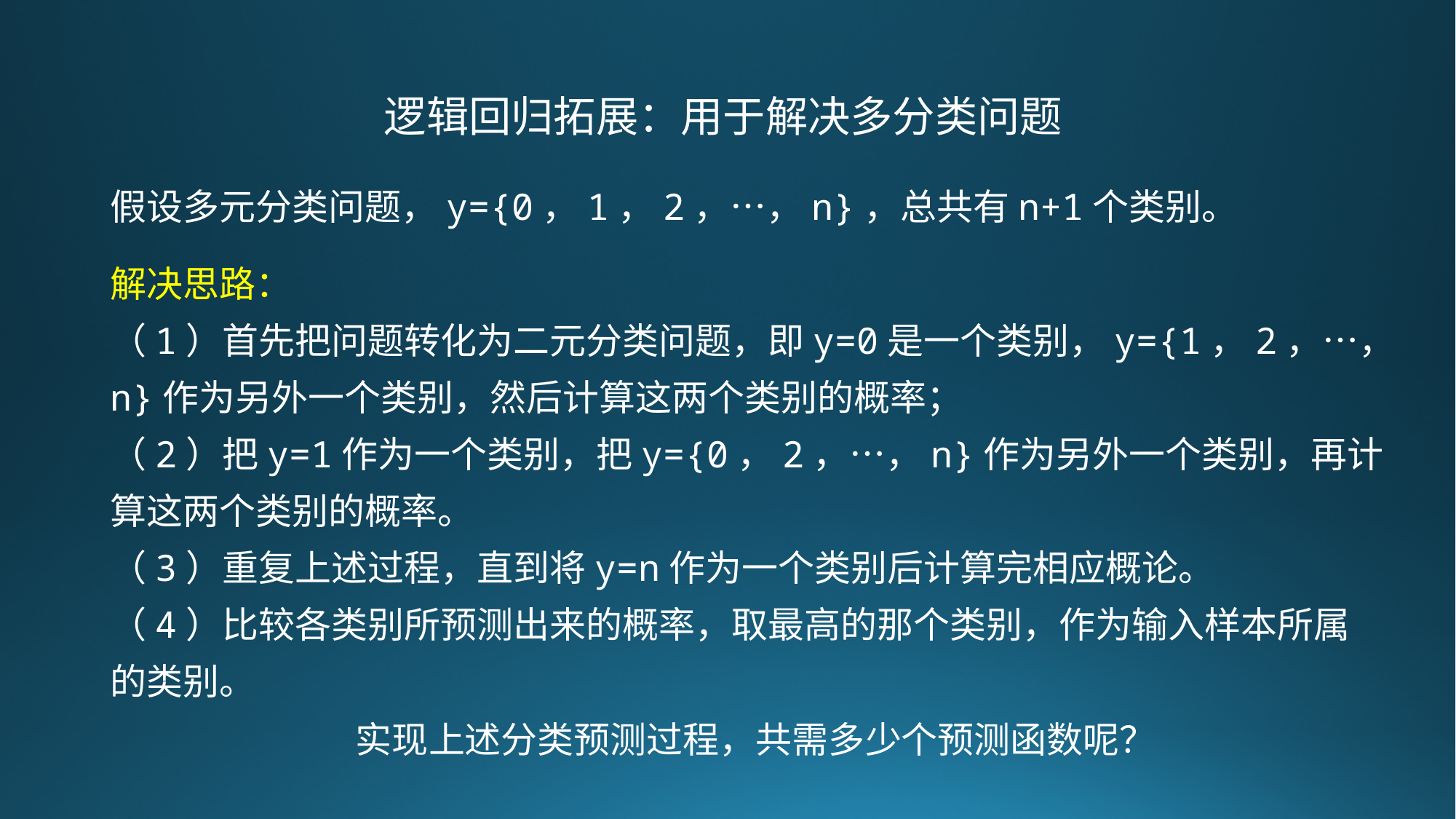

逻辑回归拓展：用于解决多分类问题
假设多元分类问题，y={0，1，2，…，n}，总共有n+1个类别。
解决思路：
（1）首先把问题转化为二元分类问题，即y=0是一个类别，y={1，2，…，n}作为另外一个类别，然后计算这两个类别的概率；
（2）把y=1作为一个类别，把y={0，2，…，n}作为另外一个类别，再计算这两个类别的概率。
（3）重复上述过程，直到将y=n作为一个类别后计算完相应概论。
（4）比较各类别所预测出来的概率，取最高的那个类别，作为输入样本所属的类别。
实现上述分类预测过程，共需多少个预测函数呢？